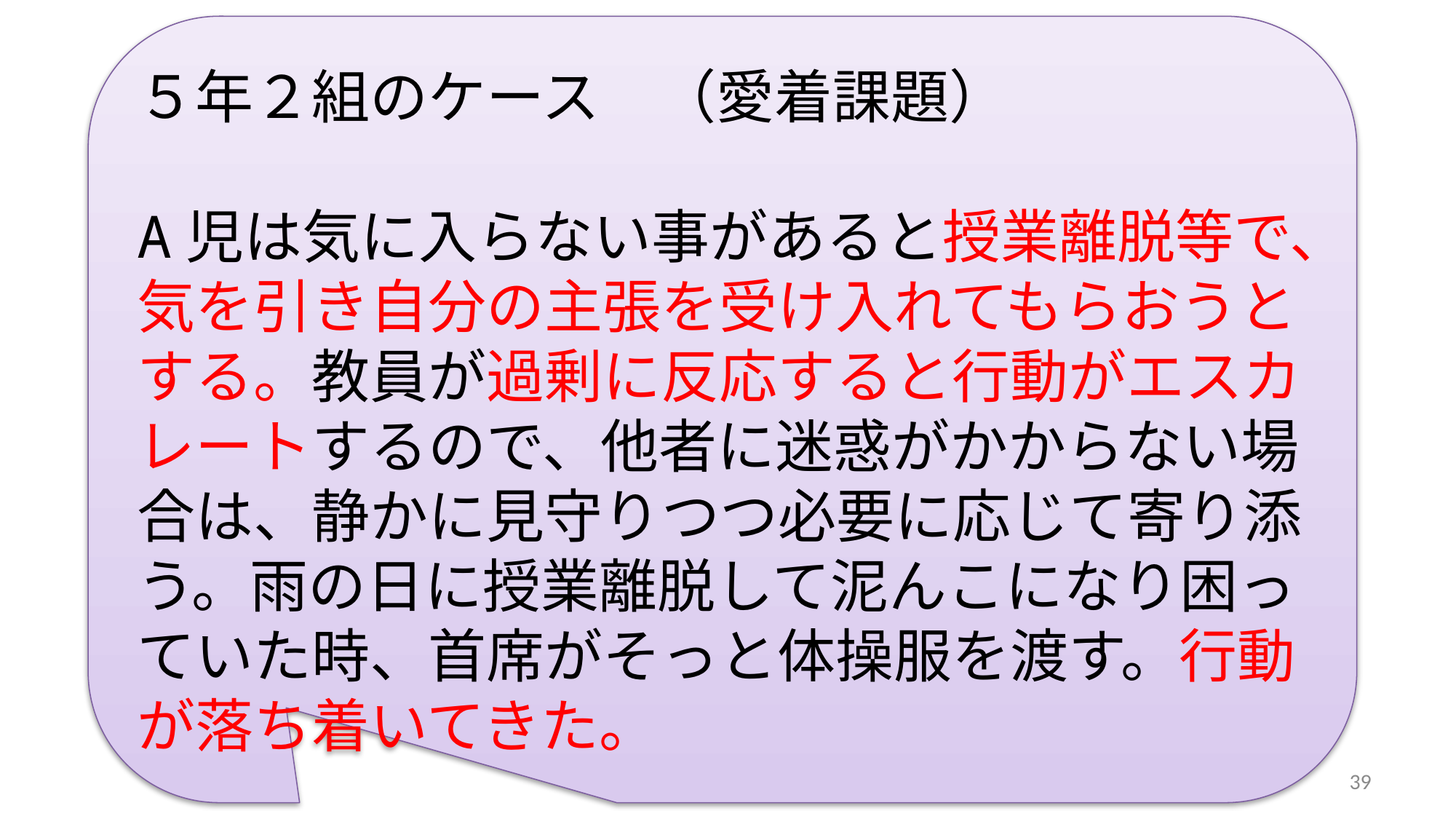

５年２組のケース　（愛着課題）

A児は気に入らない事があると授業離脱等で、気を引き自分の主張を受け入れてもらおうとする。教員が過剰に反応すると行動がエスカレートするので、他者に迷惑がかからない場合は、静かに見守りつつ必要に応じて寄り添う。雨の日に授業離脱して泥んこになり困っていた時、首席がそっと体操服を渡す。行動が落ち着いてきた。

39